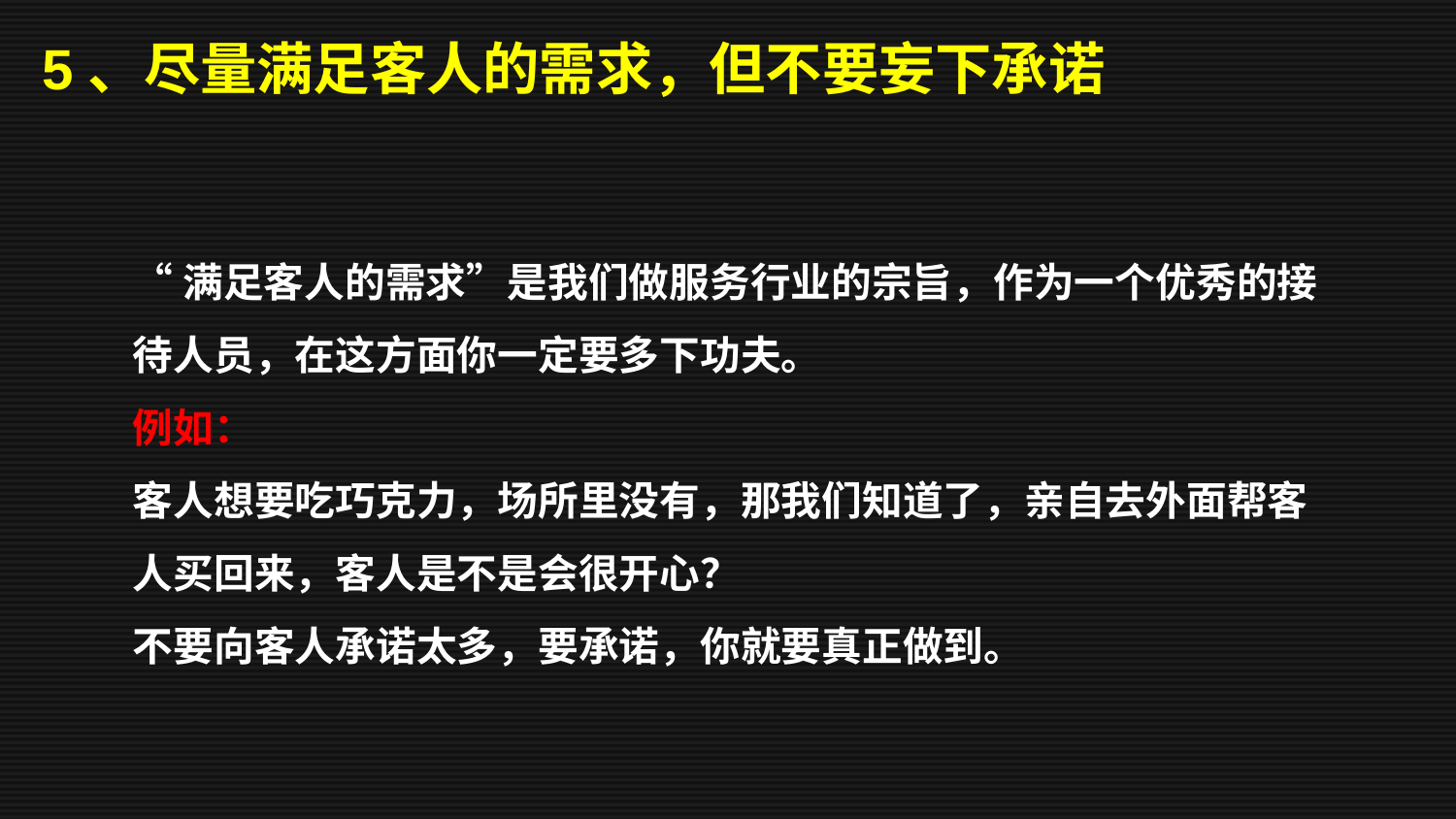

5、尽量满足客人的需求，但不要妄下承诺
“满足客人的需求”是我们做服务行业的宗旨，作为一个优秀的接待人员，在这方面你一定要多下功夫。
例如：
客人想要吃巧克力，场所里没有，那我们知道了，亲自去外面帮客人买回来，客人是不是会很开心？
不要向客人承诺太多，要承诺，你就要真正做到。